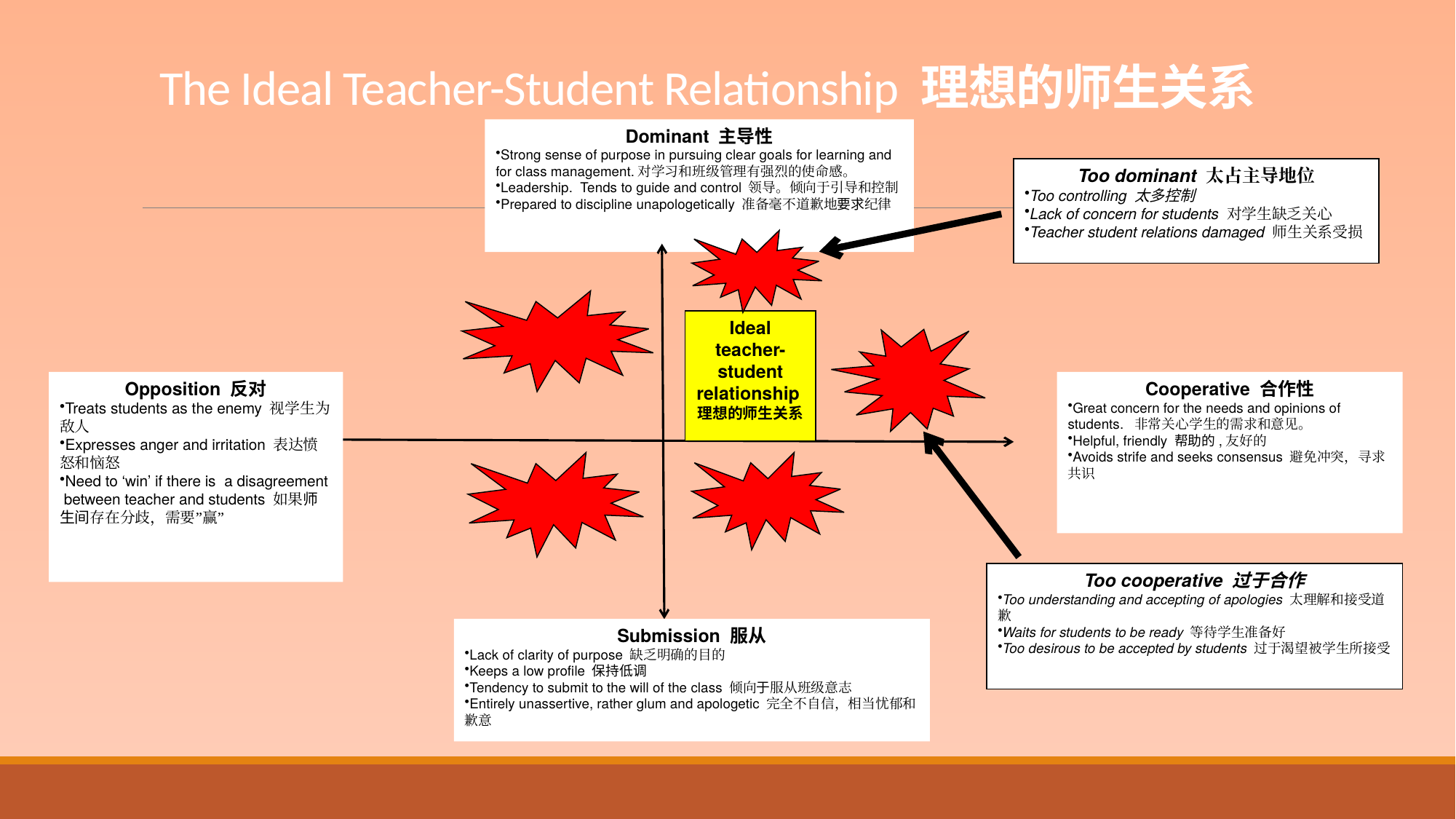

# The Ideal Teacher-Student Relationship 理想的师生关系

Dominant 主导性
Strong sense of purpose in pursuing clear goals for learning and for class management.对学习和班级管理有强烈的使命感。
Leadership.  Tends to guide and control 领导。倾向于引导和控制
Prepared to discipline unapologetically 准备毫不道歉地要求纪律

Too dominant 太占主导地位
Too controlling 太多控制
Lack of concern for students 对学生缺乏关心
Teacher student relations damaged 师生关系受损

Ideal teacher- student relationship理想的师生关系
Opposition 反对
Treats students as the enemy 视学生为敌人
Expresses anger and irritation 表达愤怒和恼怒
Need to ‘win’ if there is  a disagreement
 between teacher and students 如果师生间存在分歧，需要”赢”
Cooperative 合作性
Great concern for the needs and opinions of students.  非常关心学生的需求和意见。
Helpful, friendly 帮助的,友好的
Avoids strife and seeks consensus 避免冲突，寻求共识

Too cooperative 过于合作
Too understanding and accepting of apologies 太理解和接受道歉
Waits for students to be ready 等待学生准备好
Too desirous to be accepted by students 过于渴望被学生所接受

Submission 服从
Lack of clarity of purpose 缺乏明确的目的
Keeps a low profile 保持低调
Tendency to submit to the will of the class 倾向于服从班级意志
Entirely unassertive, rather glum and apologetic 完全不自信，相当忧郁和歉意